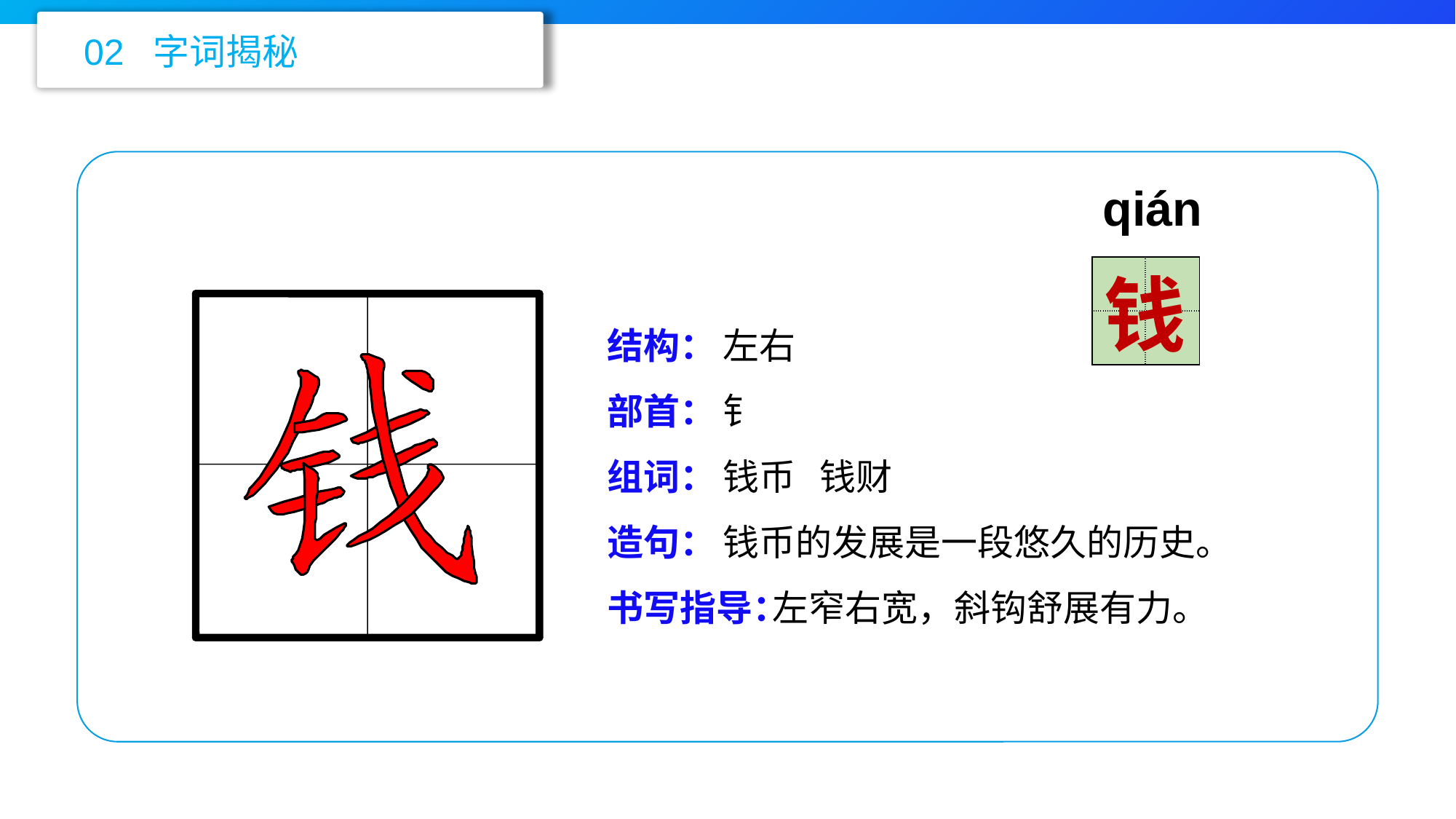

02  字词揭秘
qián
|  |  |
| --- | --- |
|  |  |
钱

结构：
部首：
组词：
造句：
书写指导：

左右
钅
钱币   钱财
钱币的发展是一段悠久的历史。
     左窄右宽，斜钩舒展有力。